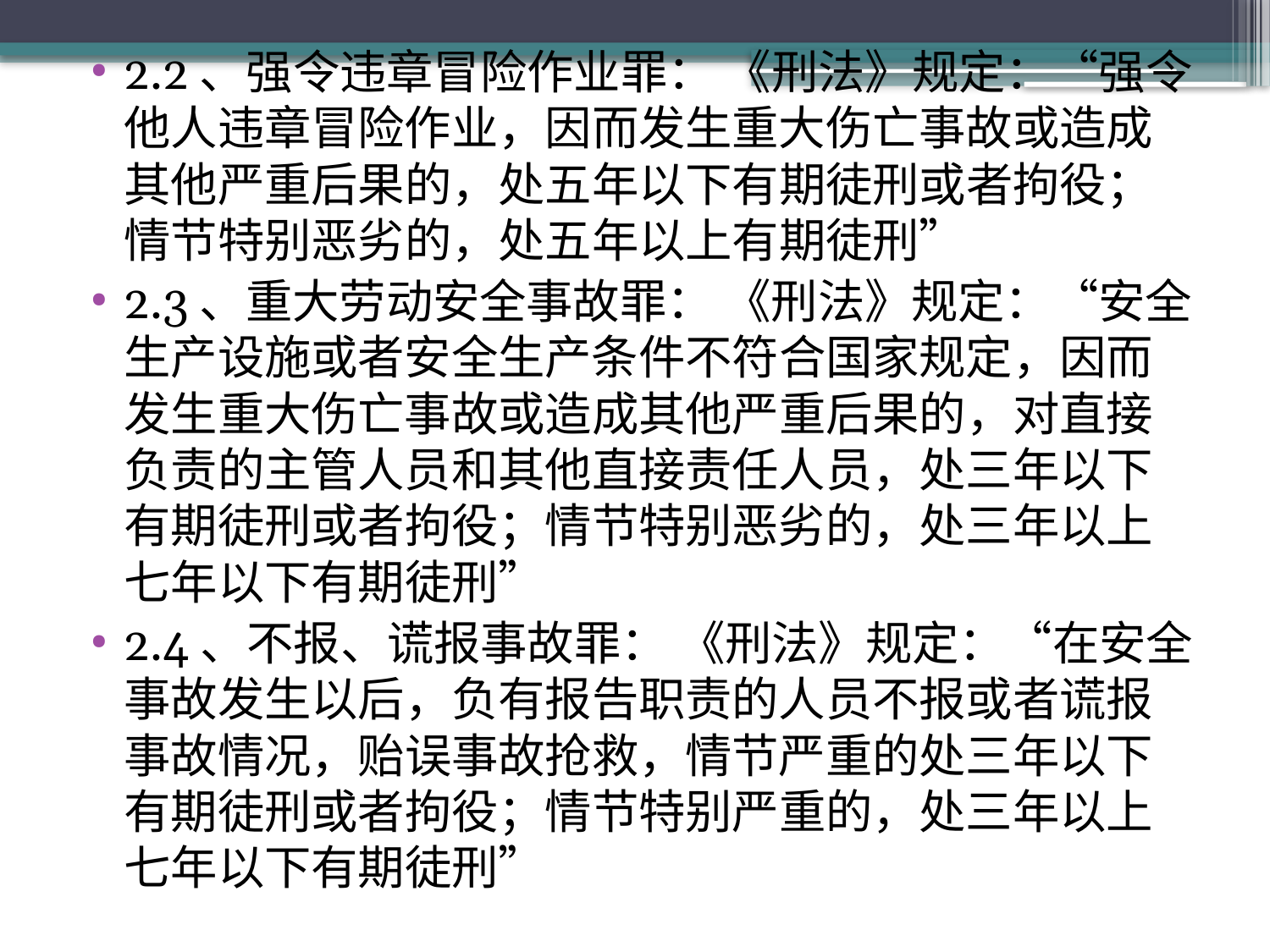

2.2、强令违章冒险作业罪： 《刑法》规定：“强令他人违章冒险作业，因而发生重大伤亡事故或造成其他严重后果的，处五年以下有期徒刑或者拘役；情节特别恶劣的，处五年以上有期徒刑”
2.3、重大劳动安全事故罪： 《刑法》规定：“安全生产设施或者安全生产条件不符合国家规定，因而发生重大伤亡事故或造成其他严重后果的，对直接负责的主管人员和其他直接责任人员，处三年以下有期徒刑或者拘役；情节特别恶劣的，处三年以上七年以下有期徒刑”
2.4、不报、谎报事故罪： 《刑法》规定：“在安全事故发生以后，负有报告职责的人员不报或者谎报事故情况，贻误事故抢救，情节严重的处三年以下有期徒刑或者拘役；情节特别严重的，处三年以上七年以下有期徒刑”